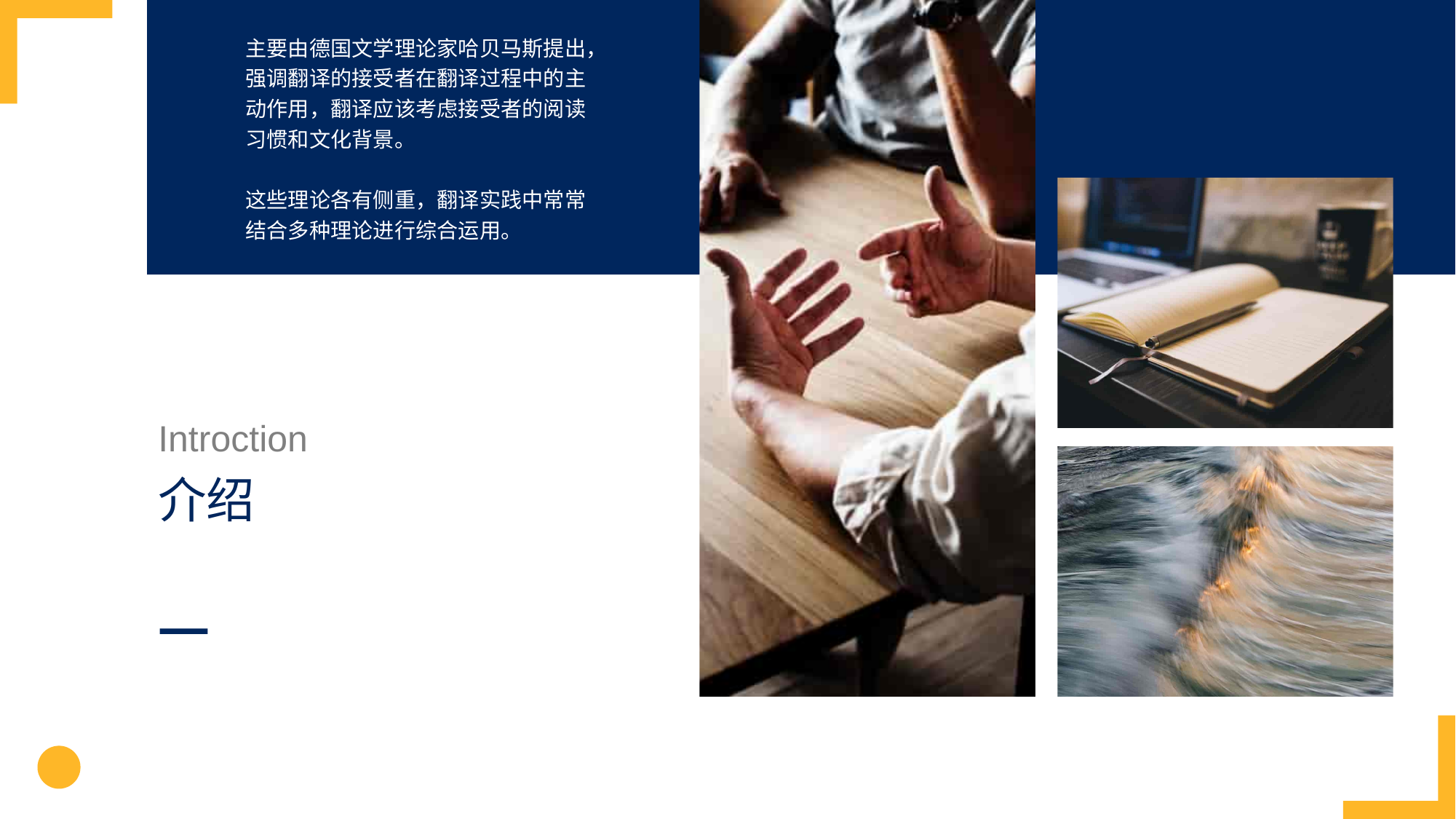

主要由德国文学理论家哈贝马斯提出，强调翻译的接受者在翻译过程中的主动作用，翻译应该考虑接受者的阅读习惯和文化背景。

这些理论各有侧重，翻译实践中常常结合多种理论进行综合运用。

Introction

介绍